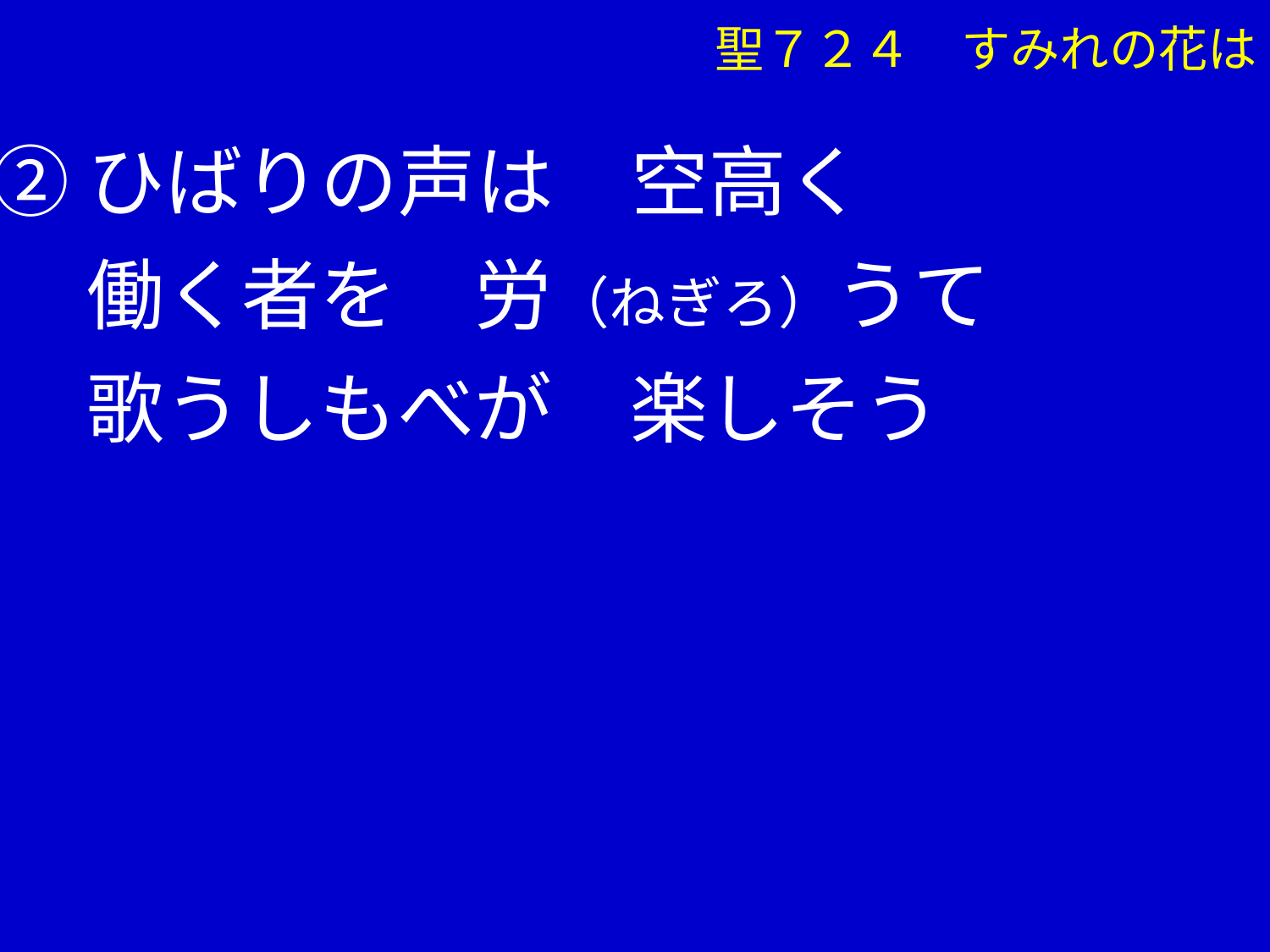

聖７２４　すみれの花は
②ひばりの声は　空高く
　 働く者を　労（ねぎろ）うて
　 歌うしもべが　楽しそう